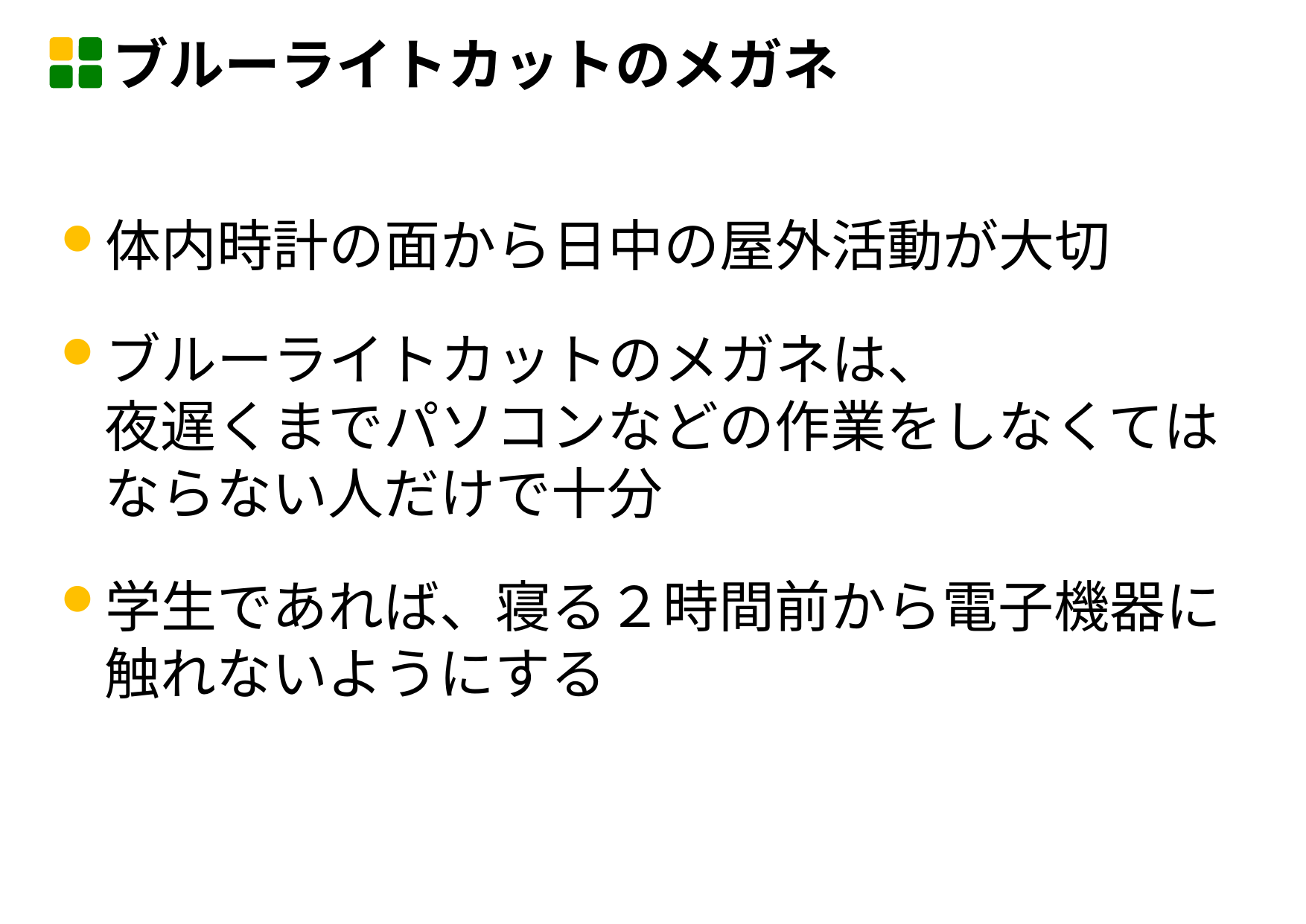

ブルーライトカットのメガネ

体内時計の面から日中の屋外活動が大切
ブルーライトカットのメガネは、
夜遅くまでパソコンなどの作業をしなくてはならない人だけで十分
学生であれば、寝る２時間前から電子機器に触れないようにする